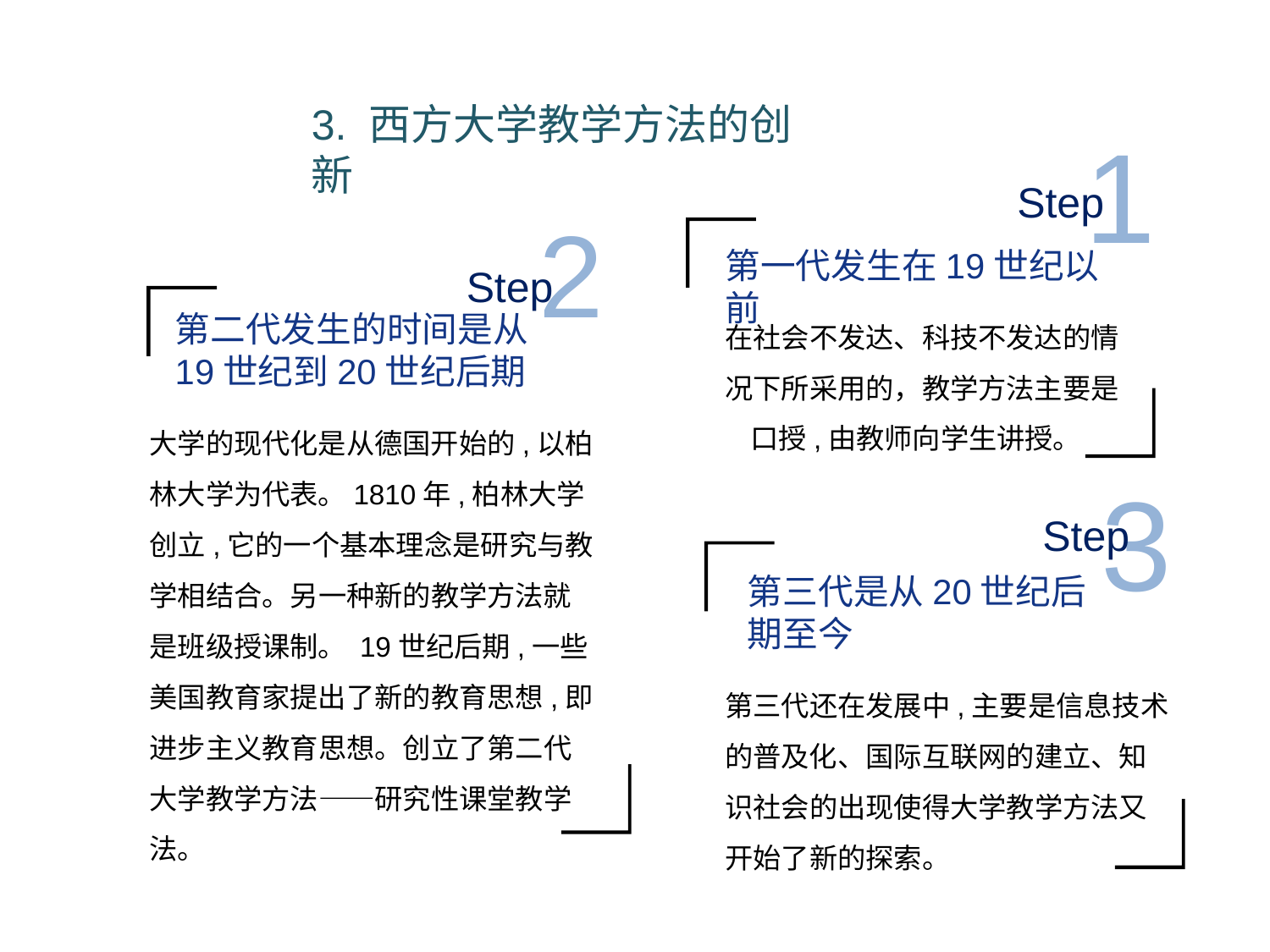

好课的方法和策略
背景与挑战
好课标准

3. 西方大学教学方法的创新
1
Step

第一代发生在19世纪以前
在社会不发达、科技不发达的情况下所采用的，教学方法主要是        口授,由教师向学生讲授。

2
Step

第二代发生的时间是从19世纪到20世纪后期
大学的现代化是从德国开始的,以柏林大学为代表。1810年,柏林大学创立,它的一个基本理念是研究与教学相结合。另一种新的教学方法就是班级授课制。 19世纪后期,一些美国教育家提出了新的教育思想,即进步主义教育思想。创立了第二代大学教学方法——研究性课堂教学法。

3
Step

第三代是从20世纪后期至今
第三代还在发展中,主要是信息技术的普及化、国际互联网的建立、知识社会的出现使得大学教学方法又开始了新的探索。